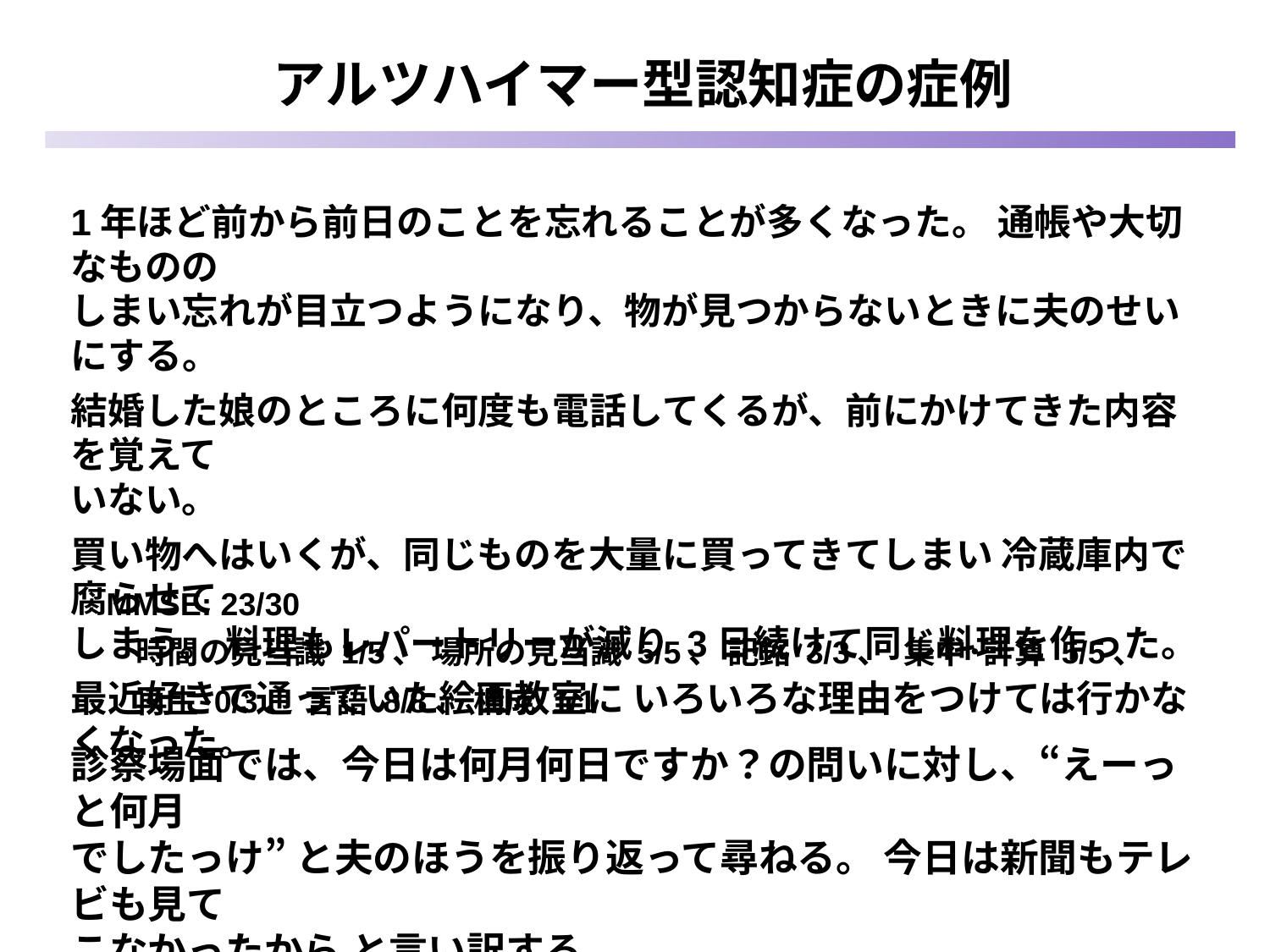

アルツハイマー型認知症の症例

1年ほど前から前日のことを忘れることが多くなった。 通帳や大切なものの
しまい忘れが目立つようになり、物が見つからないときに夫のせいにする。
結婚した娘のところに何度も電話してくるが、前にかけてきた内容を覚えて
いない。
買い物へはいくが、同じものを大量に買ってきてしまい 冷蔵庫内で腐らせて
しまう。 料理もレパートリーが減り 3日続けて同じ料理を作った。
最近好きで通っていた絵画教室に いろいろな理由をつけては行かなくなった。
    MMSE: 23/30
        時間の見当識 1/5、 場所の見当識 5/5、 記銘 3/3、  集中･計算 5/5、
        再生 0/3、 言語 8/8、 構成 1/1
診察場面では、今日は何月何日ですか？の問いに対し、“えーっと何月
でしたっけ” と夫のほうを振り返って尋ねる。 今日は新聞もテレビも見て
こなかったから と言い訳する。